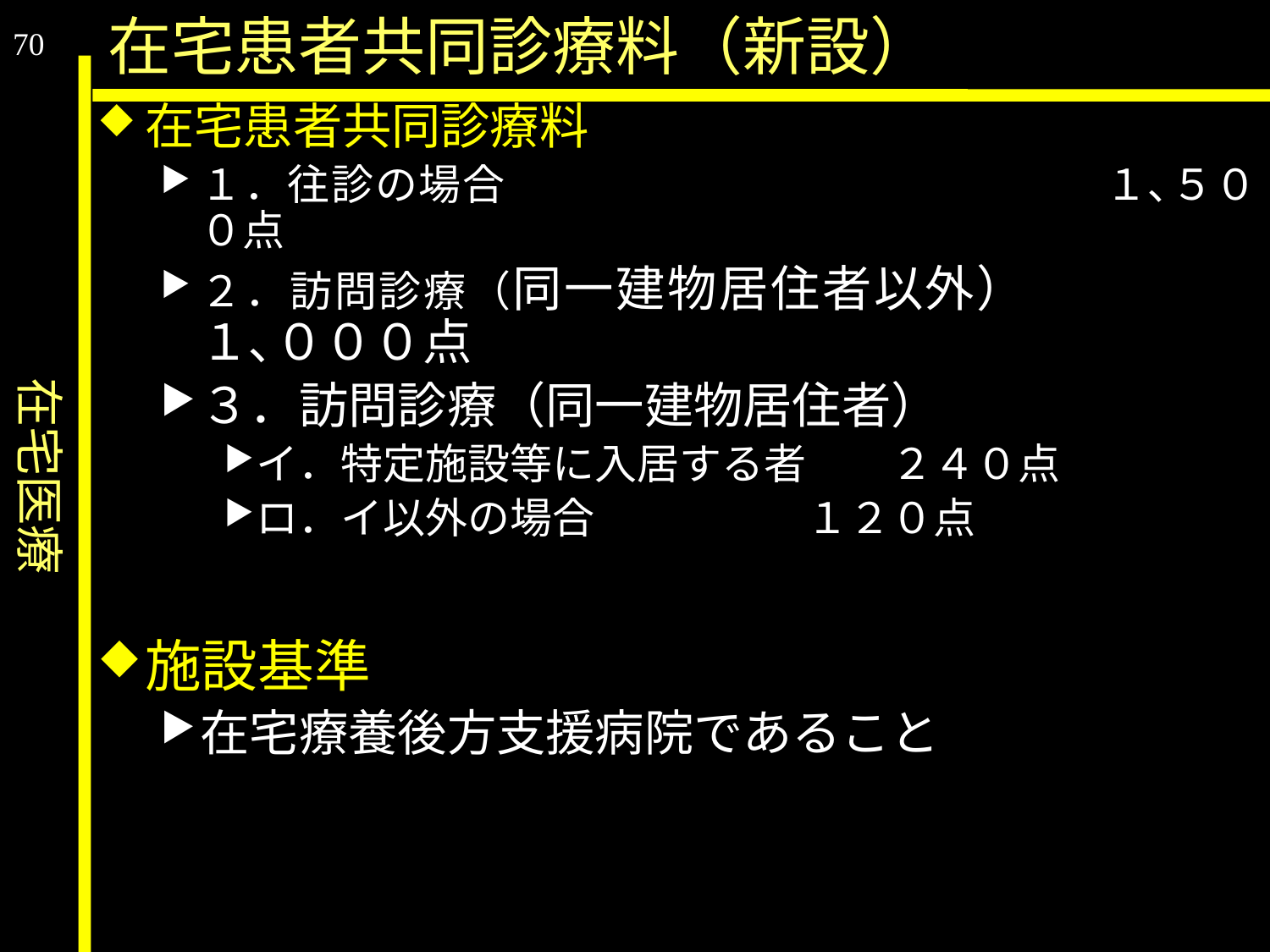

在宅医療
在宅患者共同診療料（新設）
70

在宅患者共同診療料
１．往診の場合					１､５００点
２．訪問診療（同一建物居住者以外）		１､０００点
３．訪問診療（同一建物居住者）
イ．特定施設等に入居する者　　２４０点
ロ．イ以外の場合		　１２０点

施設基準
在宅療養後方支援病院であること